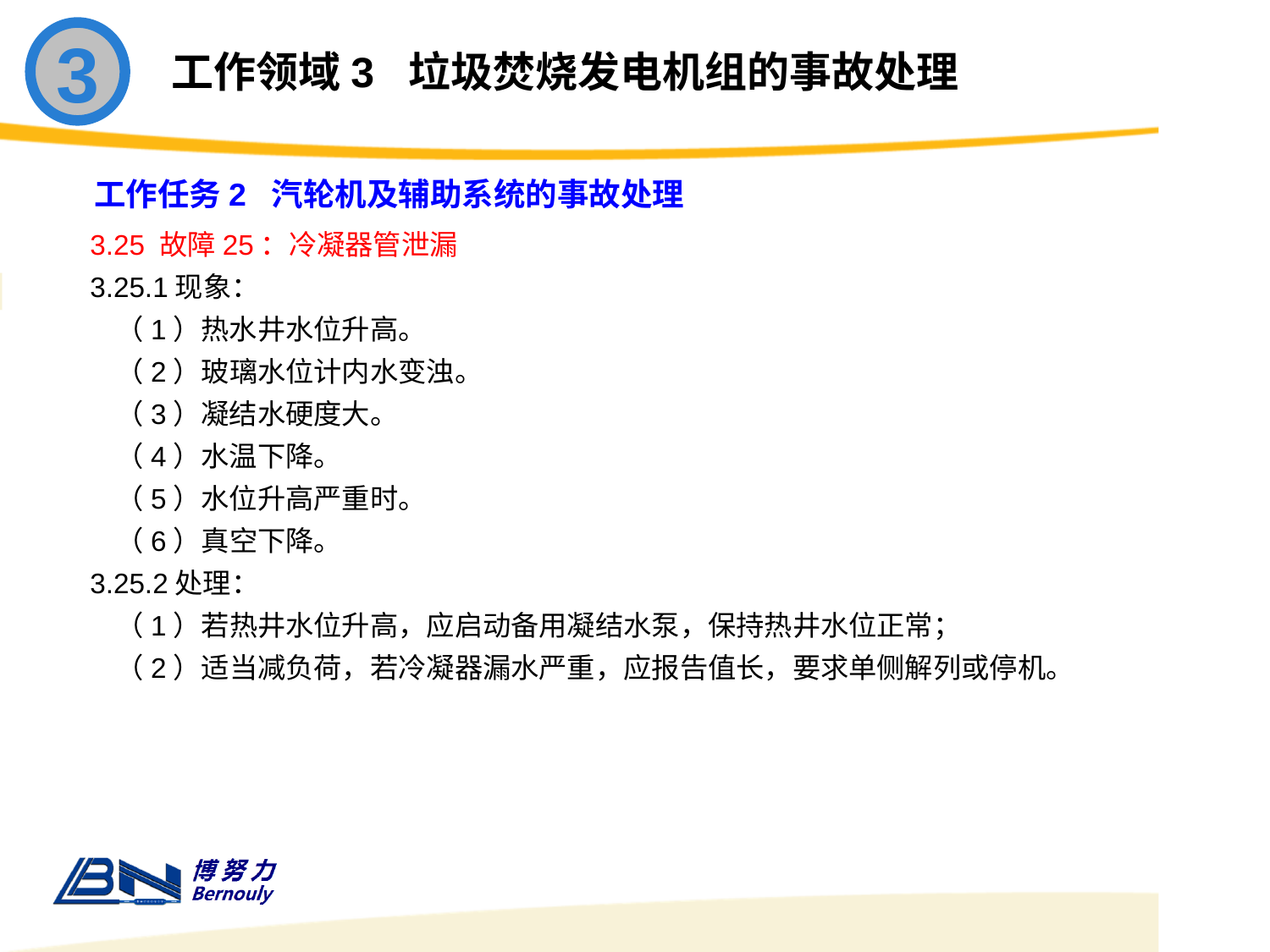

3
工作领域3  垃圾焚烧发电机组的事故处理
工作任务2  汽轮机及辅助系统的事故处理
3.25 故障25：冷凝器管泄漏
3.25.1现象：
   （1）热水井水位升高。
   （2）玻璃水位计内水变浊。
   （3）凝结水硬度大。
   （4）水温下降。
   （5）水位升高严重时。
   （6）真空下降。
3.25.2处理：
   （1）若热井水位升高，应启动备用凝结水泵，保持热井水位正常；
   （2）适当减负荷，若冷凝器漏水严重，应报告值长，要求单侧解列或停机。